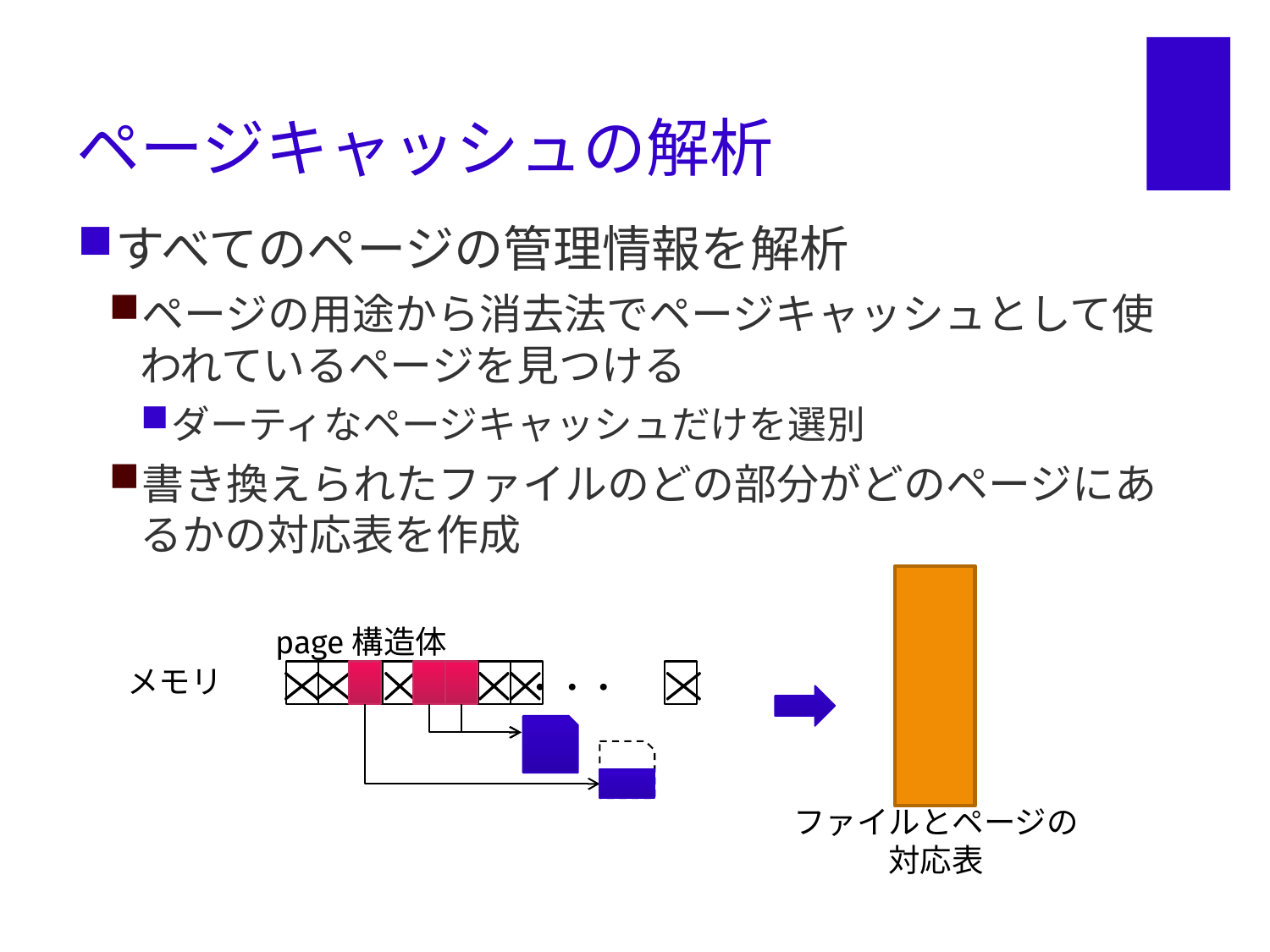

# ページキャッシュの解析
すべてのページの管理情報を解析
ページの用途から消去法でページキャッシュとして使われているページを見つける
ダーティなページキャッシュだけを選別
書き換えられたファイルのどの部分がどのページにあるかの対応表を作成

page構造体
メモリ

・・・

ファイルとページの
対応表